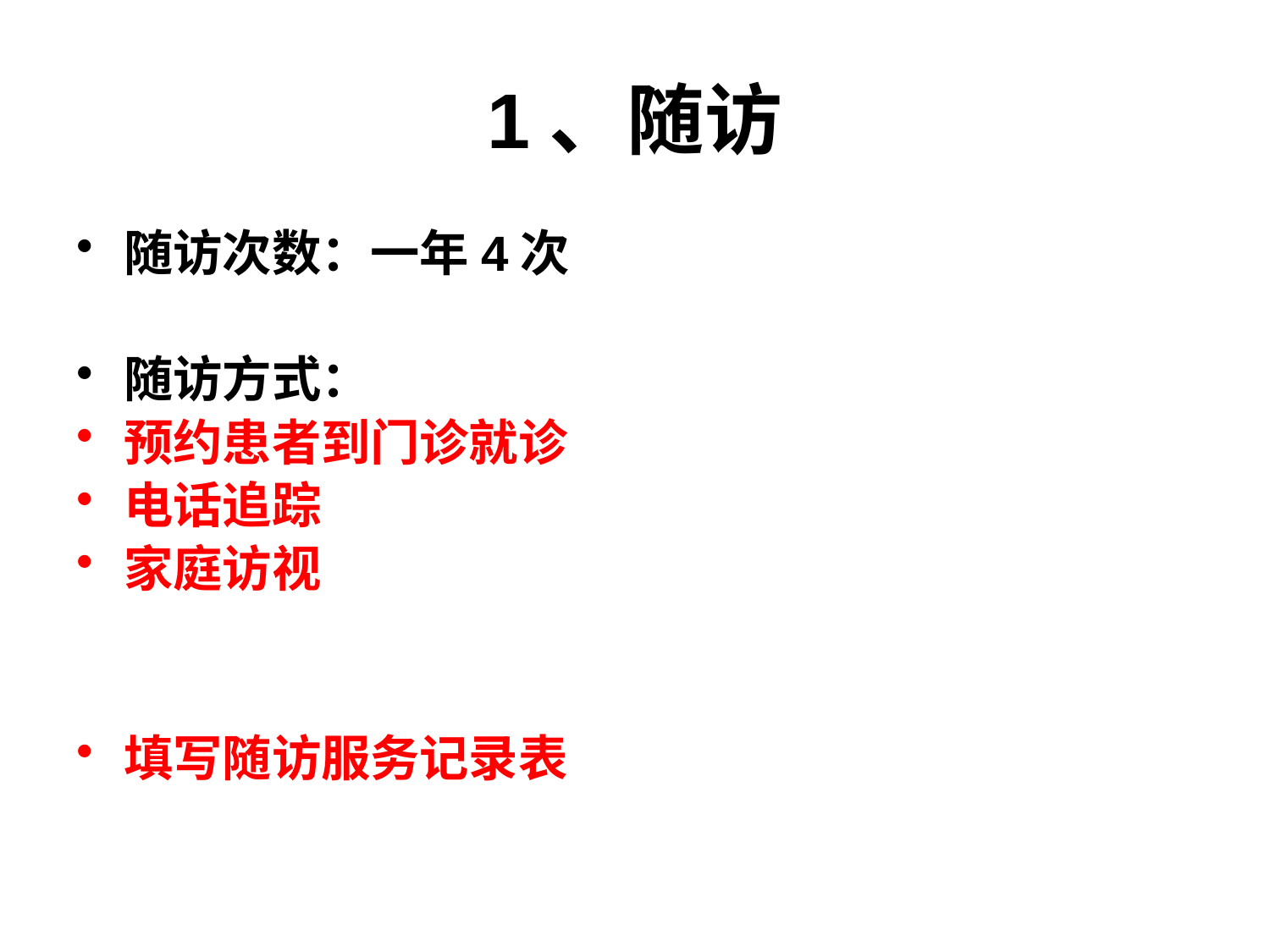

# 1、随访
随访次数：一年4次

随访方式：
预约患者到门诊就诊
电话追踪
家庭访视

填写随访服务记录表